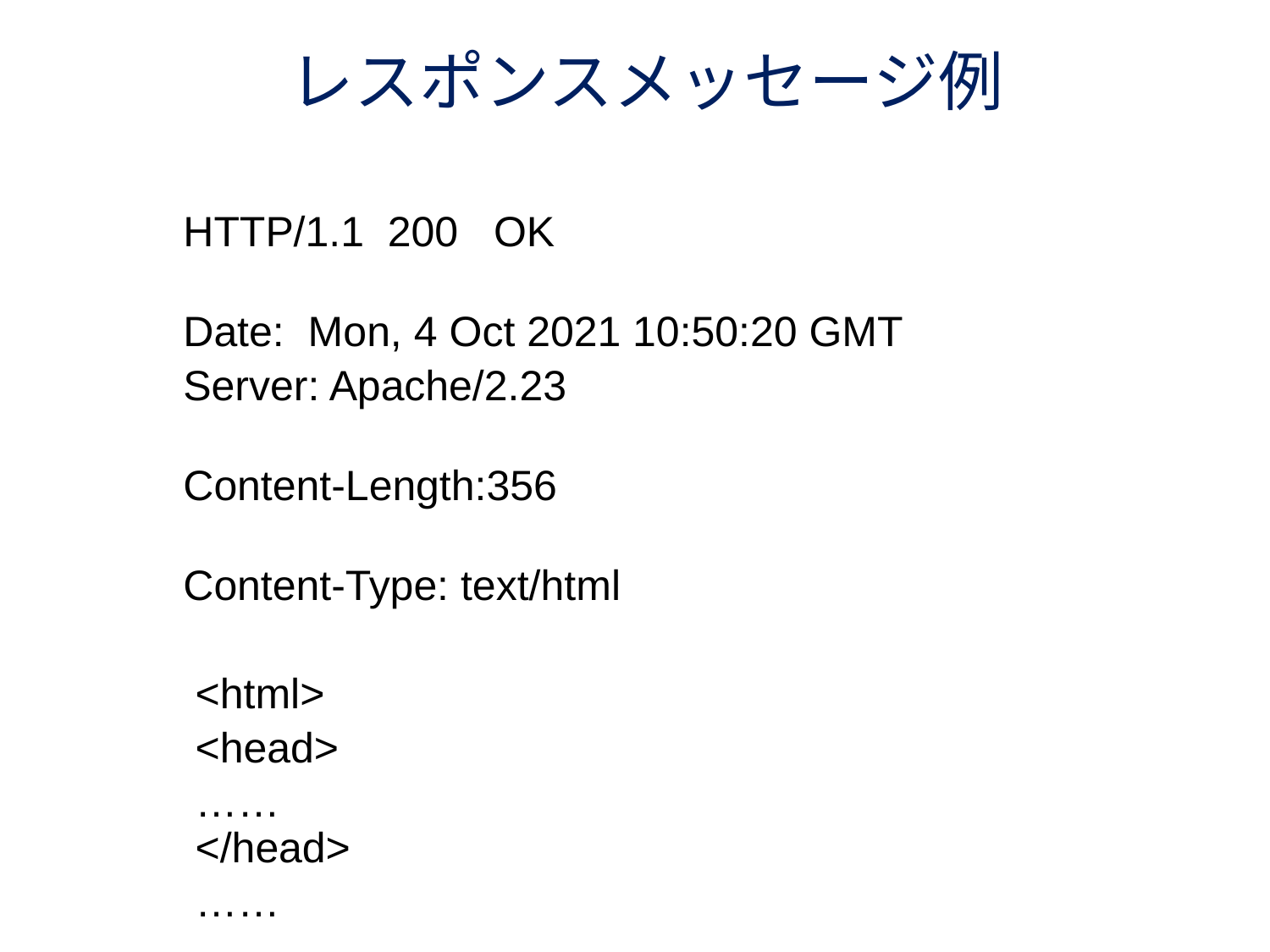

# レスポンスメッセージ例

   HTTP/1.1  200   OK
   Date:  Mon, 4 Oct 2021 10:50:20 GMT
   Server: Apache/2.23
   Content-Length:356
   Content-Type: text/html

  	<html>
	<head>
	……
</head>
	……